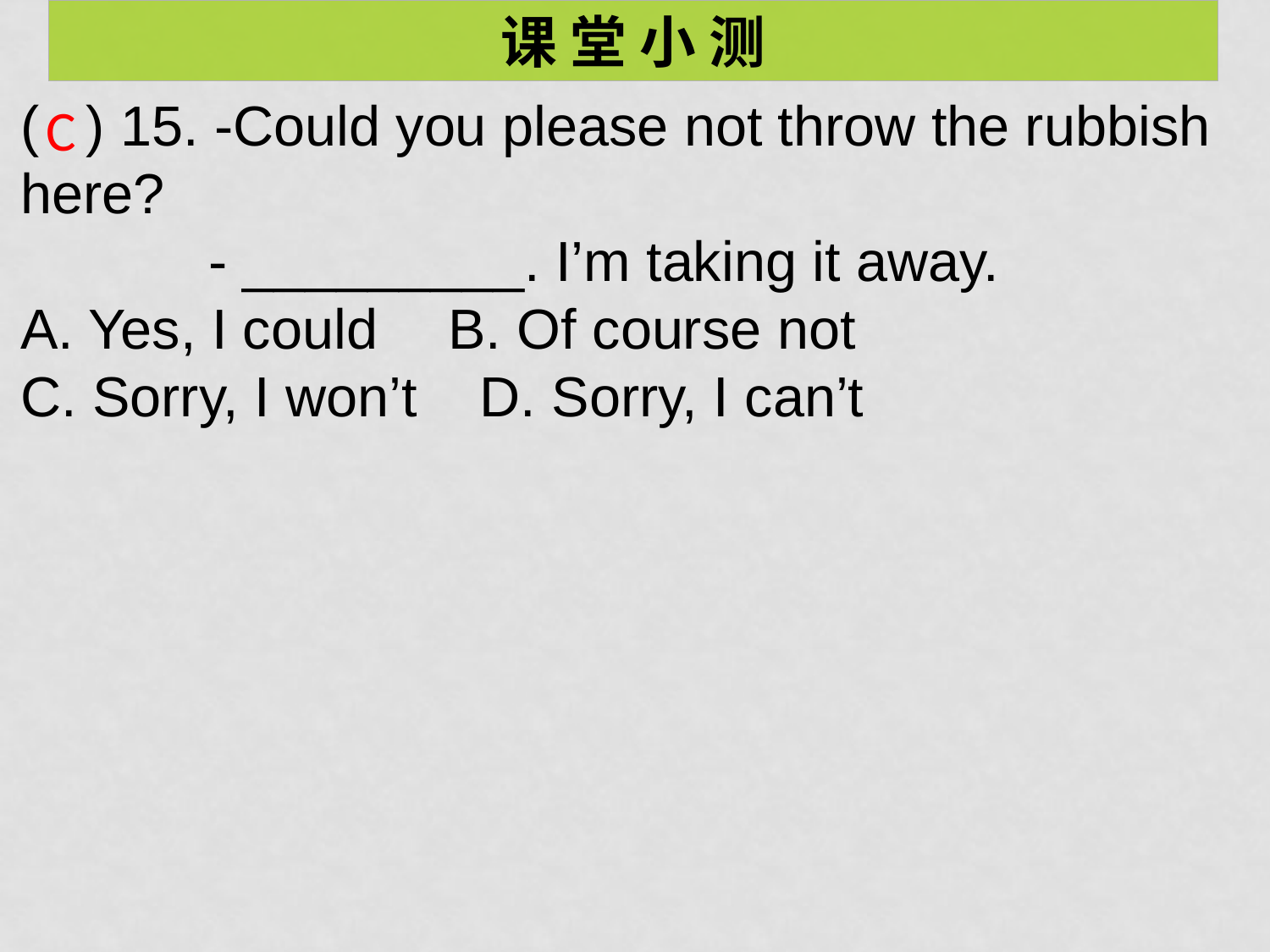

课 堂 小 测
(   ) 15. -Could you please not throw the rubbish here?
            - _________. I’m taking it away.
A. Yes, I could	   B. Of course not
C. Sorry, I won’t    D. Sorry, I can’t
C